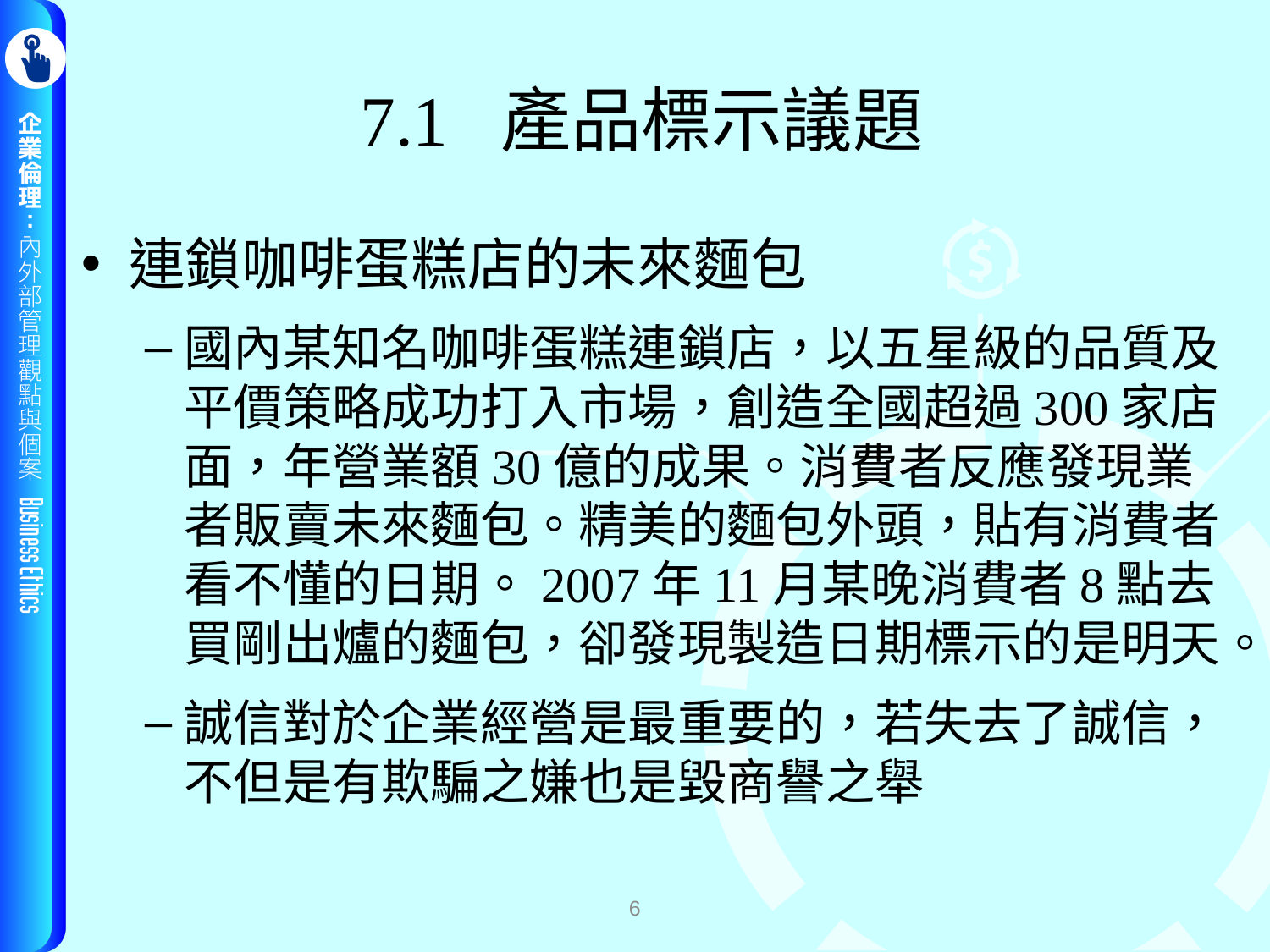

# 7.1  產品標示議題
連鎖咖啡蛋糕店的未來麵包
國內某知名咖啡蛋糕連鎖店，以五星級的品質及平價策略成功打入市場，創造全國超過300家店面，年營業額30億的成果。消費者反應發現業者販賣未來麵包。精美的麵包外頭，貼有消費者看不懂的日期。2007年11月某晚消費者8點去買剛出爐的麵包，卻發現製造日期標示的是明天。
誠信對於企業經營是最重要的，若失去了誠信，不但是有欺騙之嫌也是毀商譽之舉
6